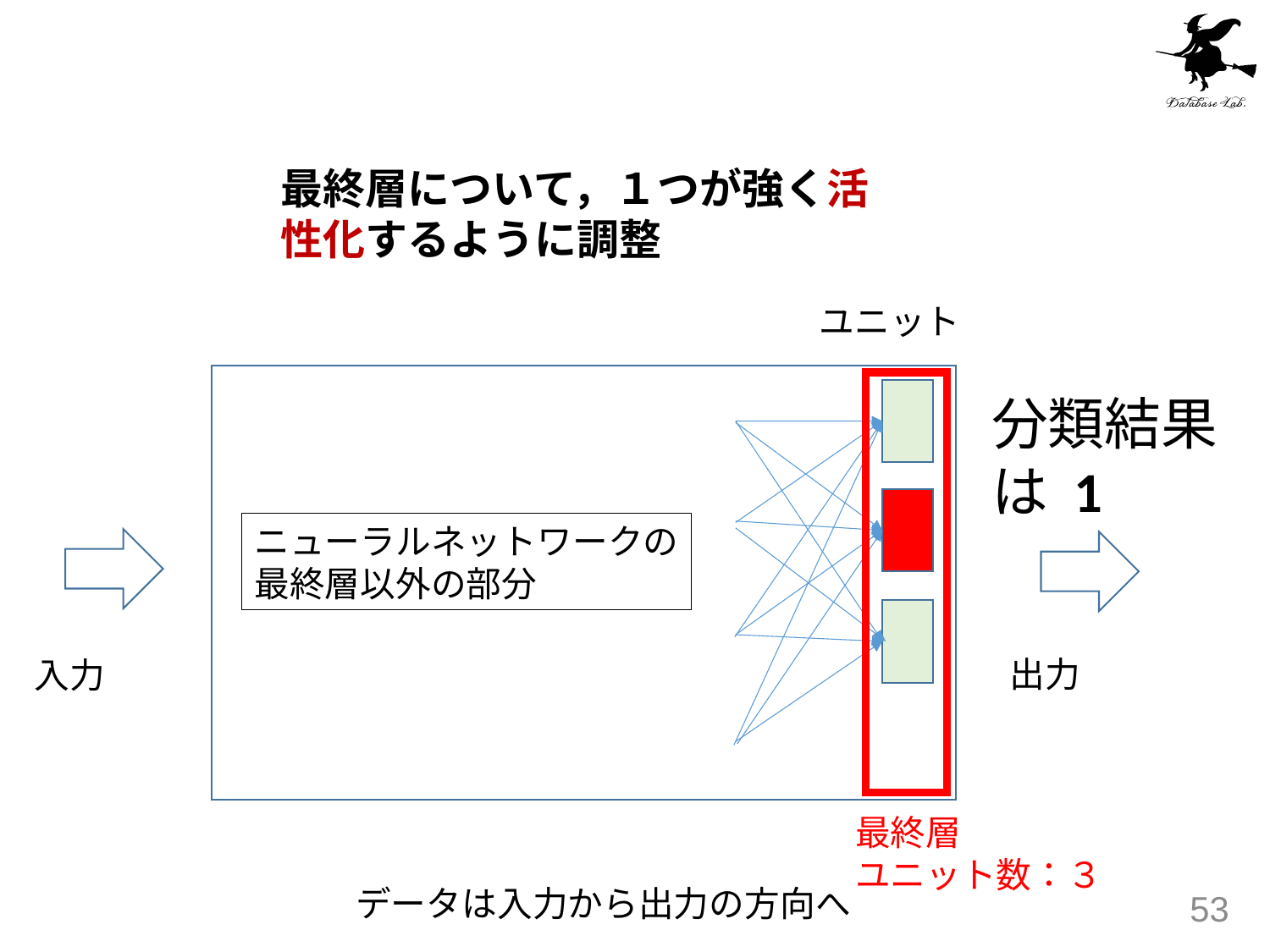

最終層について，１つが強く活性化するように調整
ユニット

分類結果は 1

ニューラルネットワークの
最終層以外の部分

出力
入力
最終層
ユニット数：３
データは入力から出力の方向へ
53